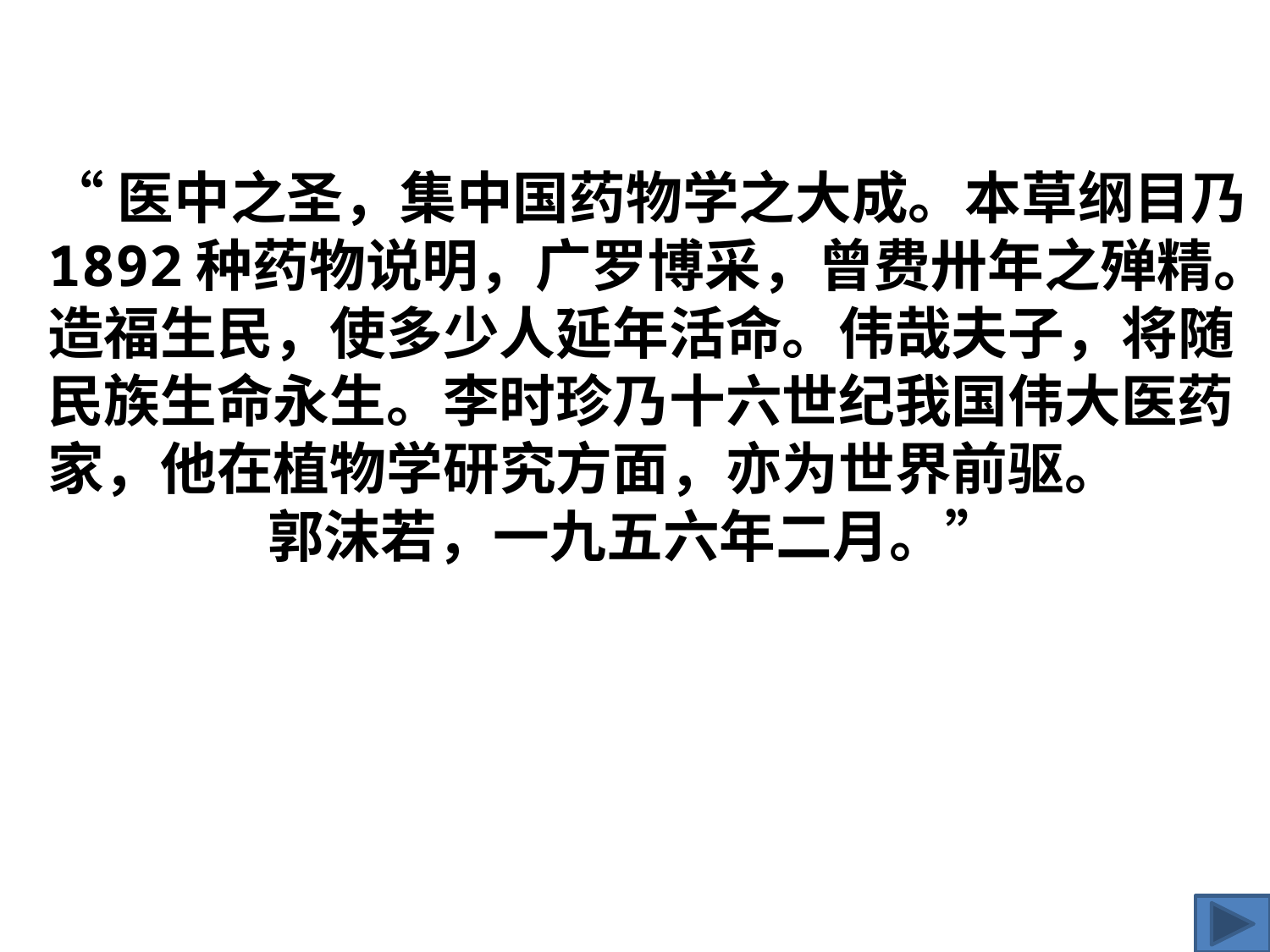

“医中之圣，集中国药物学之大成。本草纲目乃
1892种药物说明，广罗博采，曾费卅年之殚精。
造福生民，使多少人延年活命。伟哉夫子，将随
民族生命永生。李时珍乃十六世纪我国伟大医药
家，他在植物学研究方面，亦为世界前驱。
                郭沫若，一九五六年二月。”